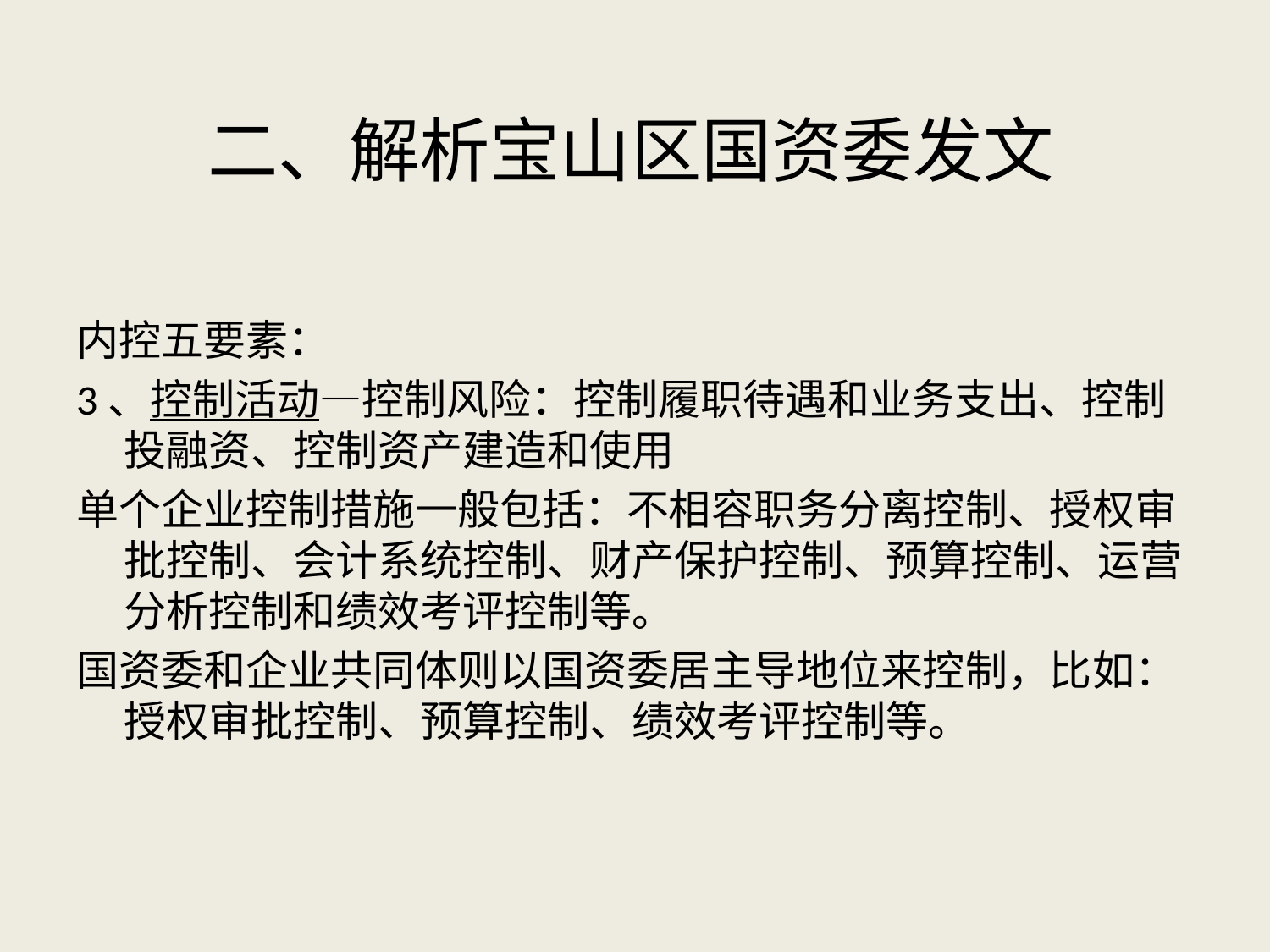

# 二、解析宝山区国资委发文
内控五要素：
3、控制活动—控制风险：控制履职待遇和业务支出、控制投融资、控制资产建造和使用
单个企业控制措施一般包括：不相容职务分离控制、授权审批控制、会计系统控制、财产保护控制、预算控制、运营分析控制和绩效考评控制等。
国资委和企业共同体则以国资委居主导地位来控制，比如：授权审批控制、预算控制、绩效考评控制等。